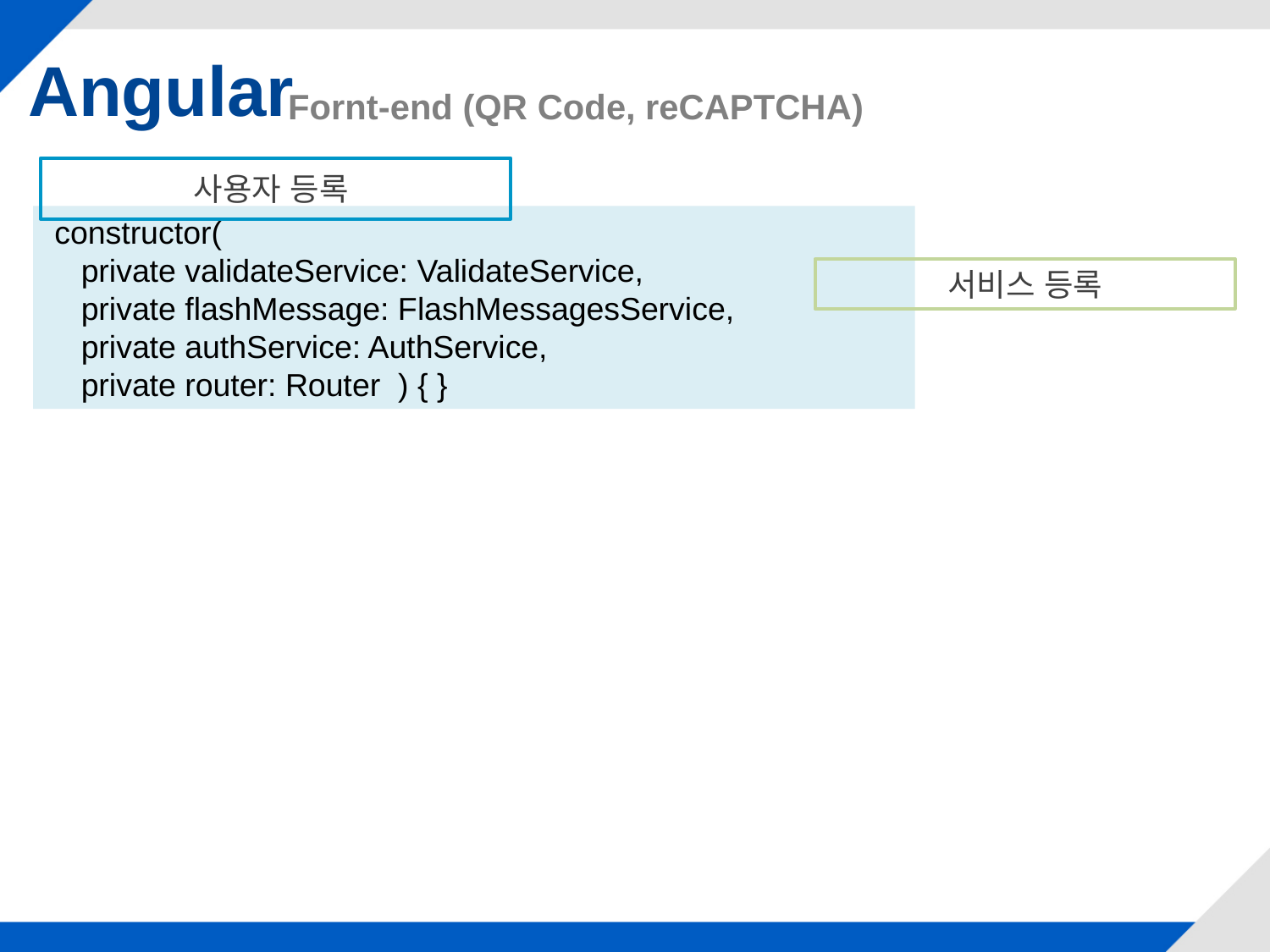

Angular
Fornt-end (QR Code, reCAPTCHA)
사용자 등록
 constructor(
    private validateService: ValidateService,
    private flashMessage: FlashMessagesService,
    private authService: AuthService,
    private router: Router  ) { }
서비스 등록